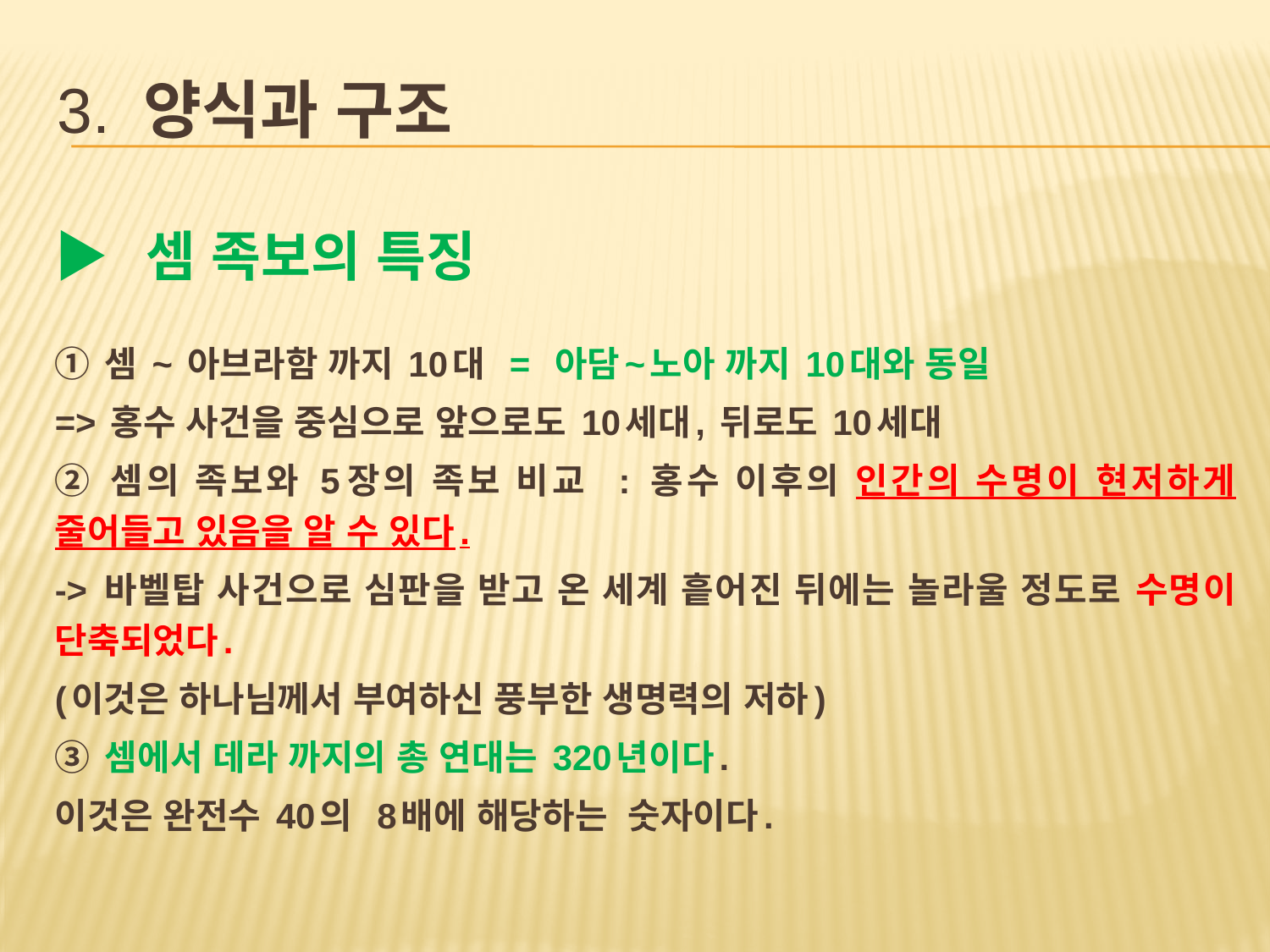

# 3. 양식과 구조
▶  셈 족보의 특징

① 셈 ~ 아브라함 까지 10대  =  아담~노아 까지 10대와 동일
=> 홍수 사건을 중심으로 앞으로도 10세대, 뒤로도 10세대
② 셈의 족보와 5장의 족보 비교  : 홍수 이후의 인간의 수명이 현저하게 줄어들고 있음을 알 수 있다.
-> 바벨탑 사건으로 심판을 받고 온 세계 흩어진 뒤에는 놀라울 정도로 수명이 단축되었다.
(이것은 하나님께서 부여하신 풍부한 생명력의 저하)
③ 셈에서 데라 까지의 총 연대는 320년이다.
이것은 완전수 40의  8배에 해당하는  숫자이다.